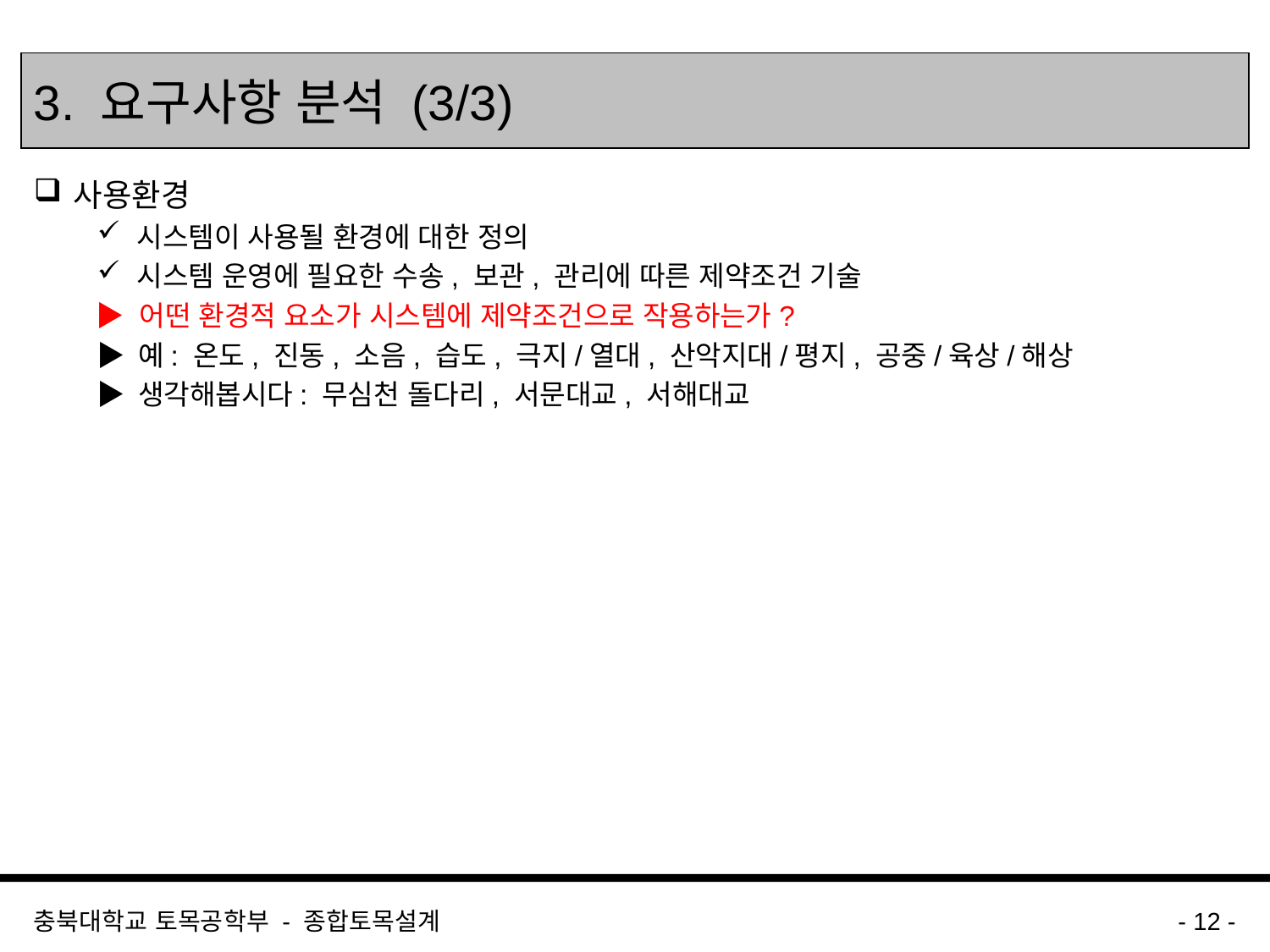

# 3. 요구사항 분석 (3/3)
사용환경
시스템이 사용될 환경에 대한 정의
시스템 운영에 필요한 수송, 보관, 관리에 따른 제약조건 기술
▶	어떤 환경적 요소가 시스템에 제약조건으로 작용하는가?
▶	예: 온도, 진동, 소음, 습도, 극지/열대, 산악지대/평지, 공중/육상/해상
▶	생각해봅시다: 무심천 돌다리, 서문대교, 서해대교

충북대학교 토목공학부 - 종합토목설계
- 12 -